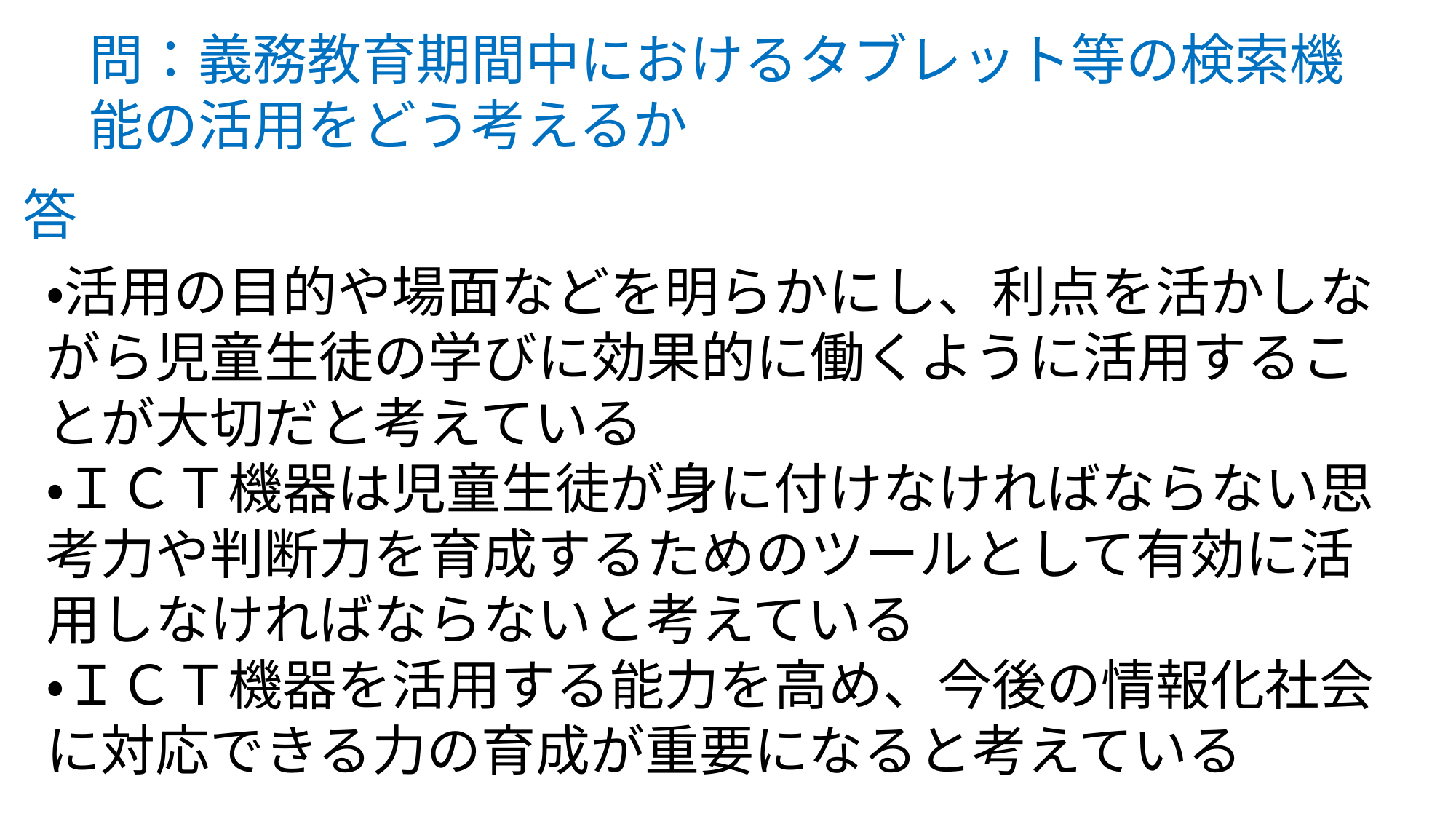

問：義務教育期間中におけるタブレット等の検索機能の活用をどう考えるか
答
・活用の目的や場面などを明らかにし、利点を活かしながら児童生徒の学びに効果的に働くように活用することが大切だと考えている
・ＩＣＴ機器は児童生徒が身に付けなければならない思考力や判断力を育成するためのツールとして有効に活用しなければならないと考えている
・ＩＣＴ機器を活用する能力を高め、今後の情報化社会に対応できる力の育成が重要になると考えている